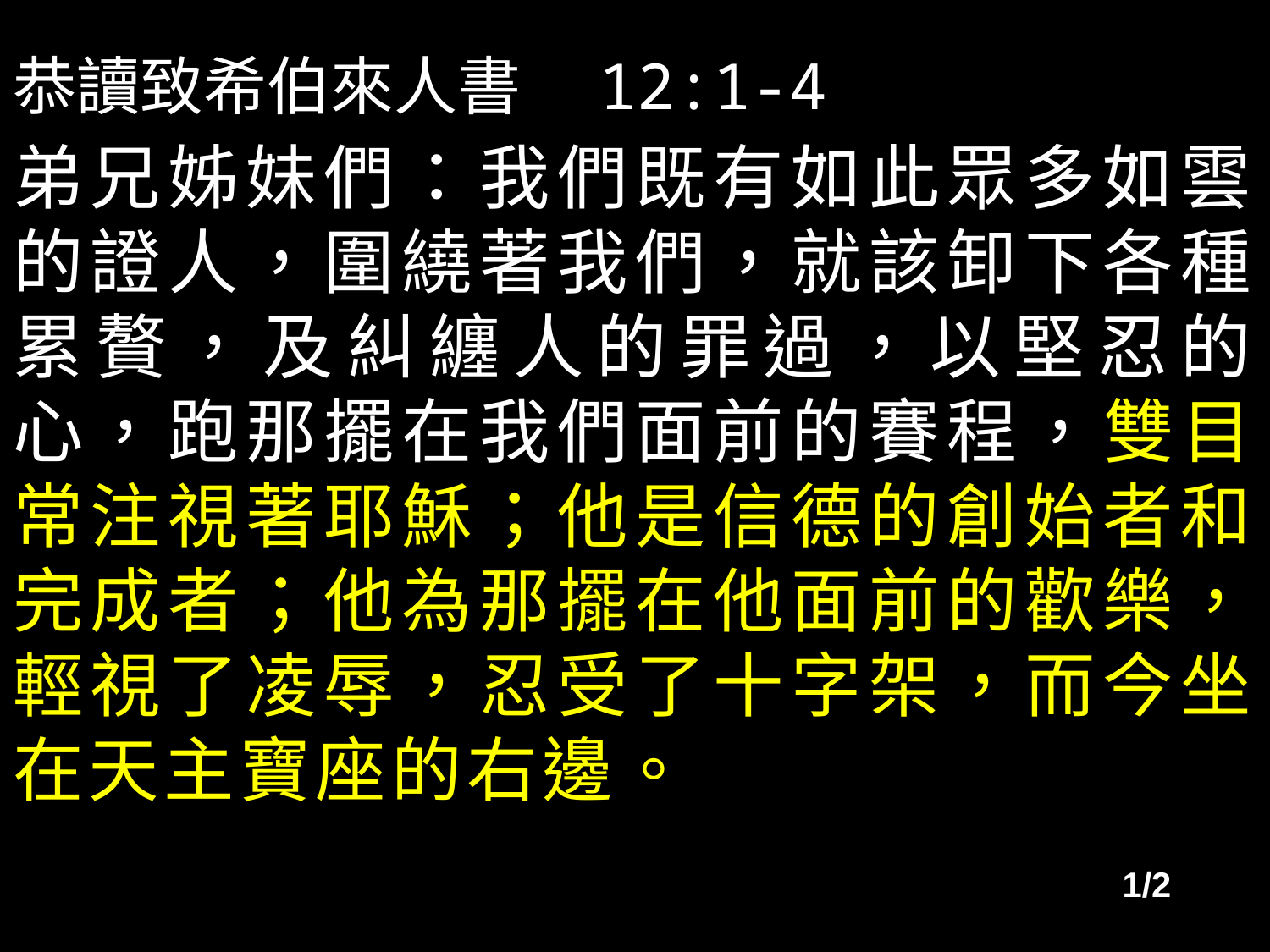

恭讀致希伯來人書　12:1-4
弟兄姊妹們：我們既有如此眾多如雲的證人，圍繞著我們，就該卸下各種累贅，及糾纏人的罪過，以堅忍的心，跑那擺在我們面前的賽程，雙目常注視著耶穌；他是信德的創始者和完成者；他為那擺在他面前的歡樂，輕視了凌辱，忍受了十字架，而今坐在天主寶座的右邊。
1/2